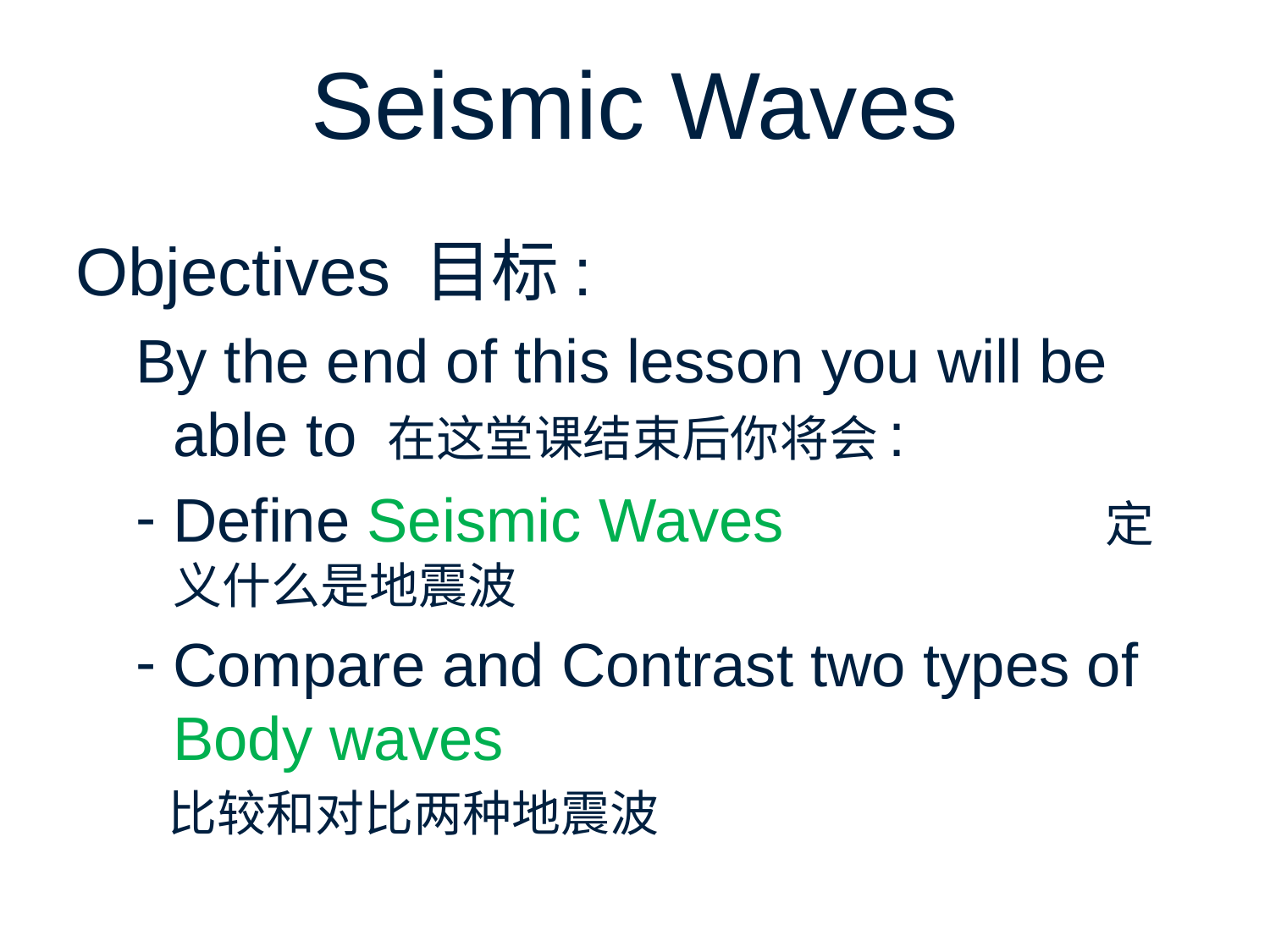

# Seismic Waves
Objectives 目标:
By the end of this lesson you will be able to 在这堂课结束后你将会:
Define Seismic Waves                  定义什么是地震波
Compare and Contrast two types of Body waves
  比较和对比两种地震波